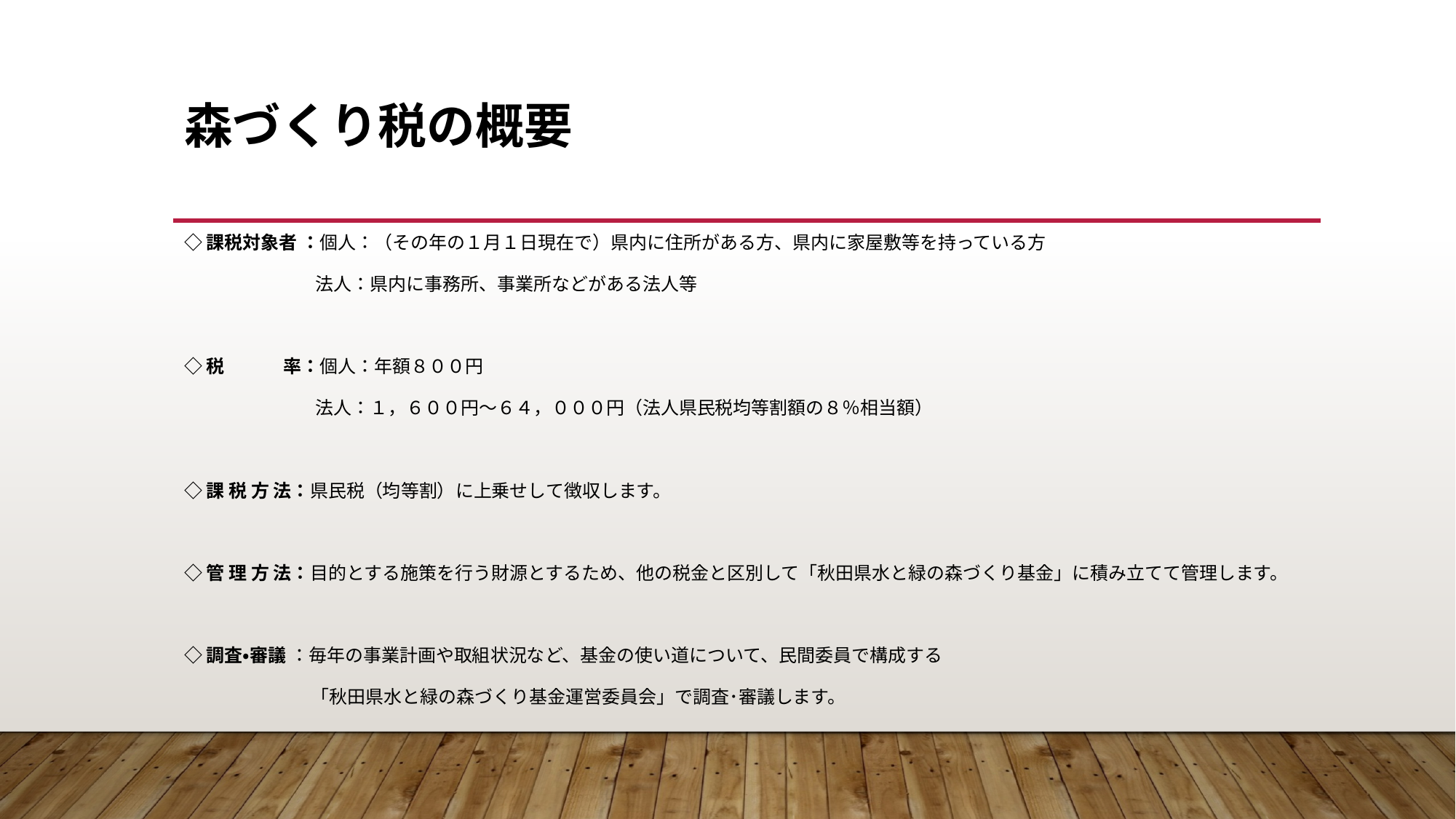

# 森づくり税の概要
◇課税対象者 ：個人：（その年の１月１日現在で）県内に住所がある方、県内に家屋敷等を持っている方
　　　　　　　 法人：県内に事務所、事業所などがある法人等

◇税　　 　率：個人：年額８００円
　　　　　　　 法人：１，６００円～６４，０００円（法人県民税均等割額の８％相当額）

◇課 税 方 法：県民税（均等割）に上乗せして徴収します。

◇管 理 方 法：目的とする施策を行う財源とするため、他の税金と区別して「秋田県水と緑の森づくり基金」に積み立てて管理します。

◇調査・審議 ：毎年の事業計画や取組状況など、基金の使い道について、民間委員で構成する
　　　　　　　「秋田県水と緑の森づくり基金運営委員会」で調査･審議します。